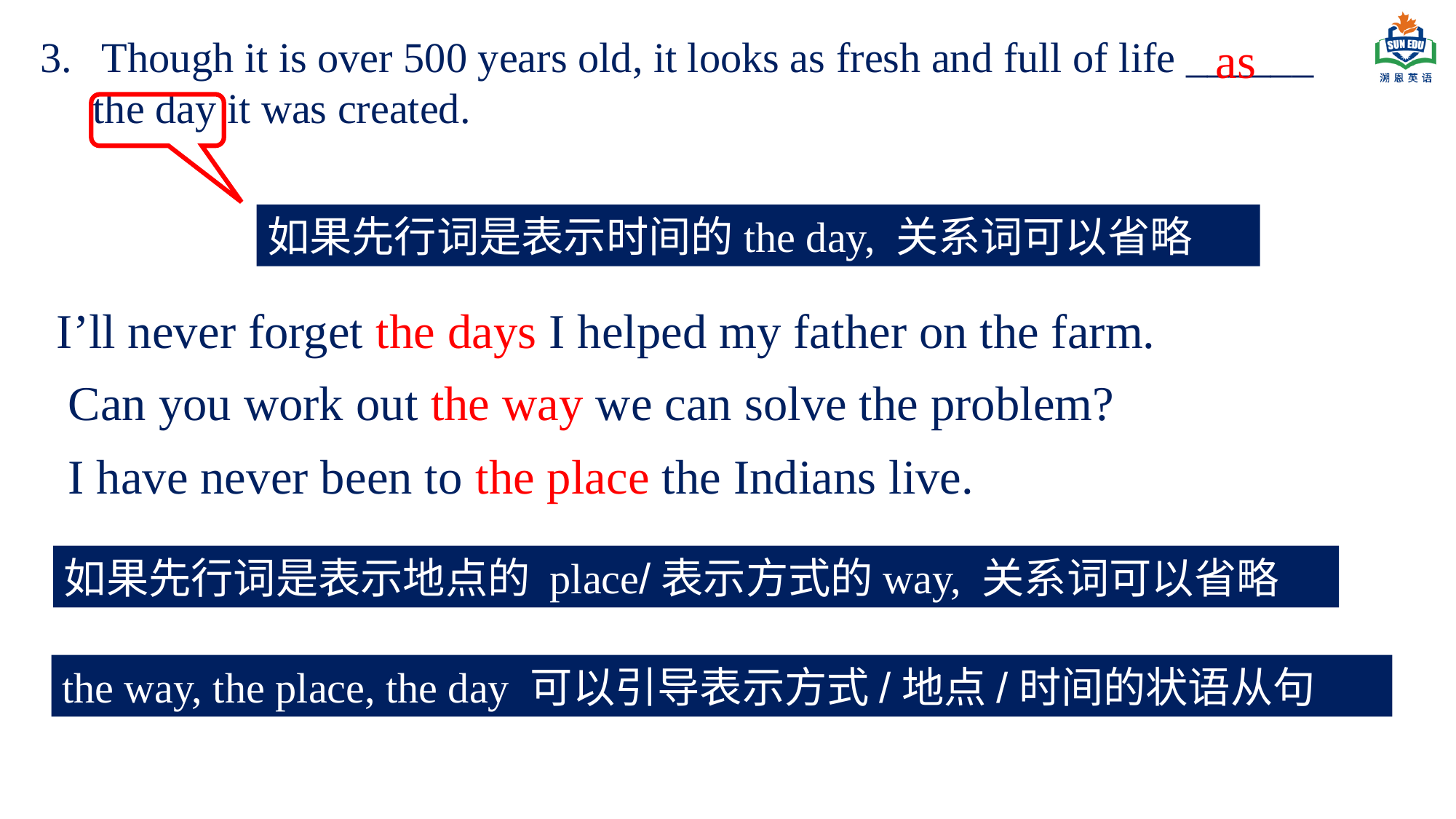

Though it is over 500 years old, it looks as fresh and full of life ______
     the day it was created.
as

如果先行词是表示时间的the day, 关系词可以省略
I’ll never forget the days I helped my father on the farm.
Can you work out the way we can solve the problem?
I have never been to the place the Indians live.
如果先行词是表示地点的 place/表示方式的way, 关系词可以省略
the way, the place, the day 可以引导表示方式/地点/时间的状语从句